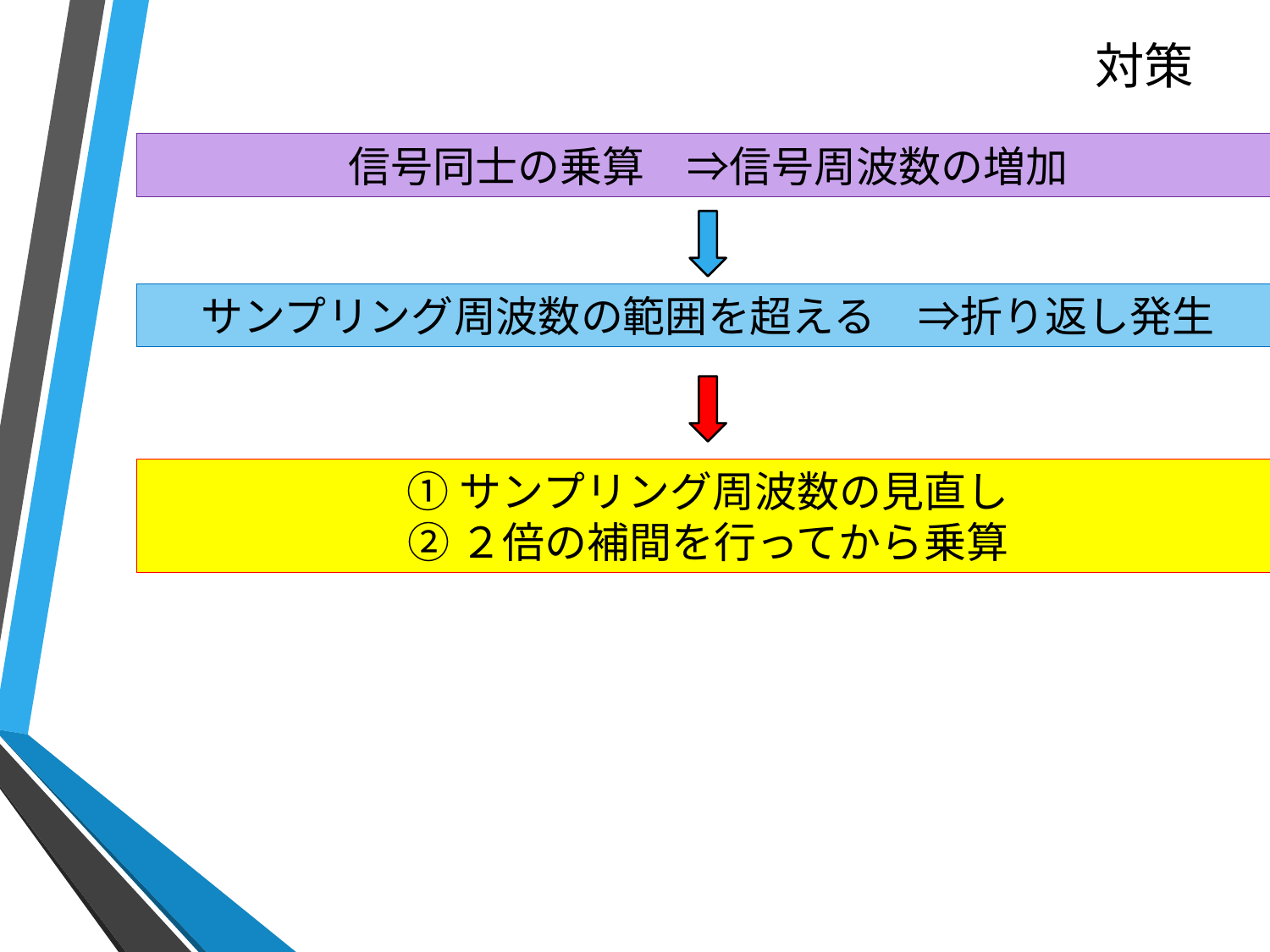

# 対策
信号同士の乗算　⇒信号周波数の増加

サンプリング周波数の範囲を超える　⇒折り返し発生

①サンプリング周波数の見直し
②２倍の補間を行ってから乗算